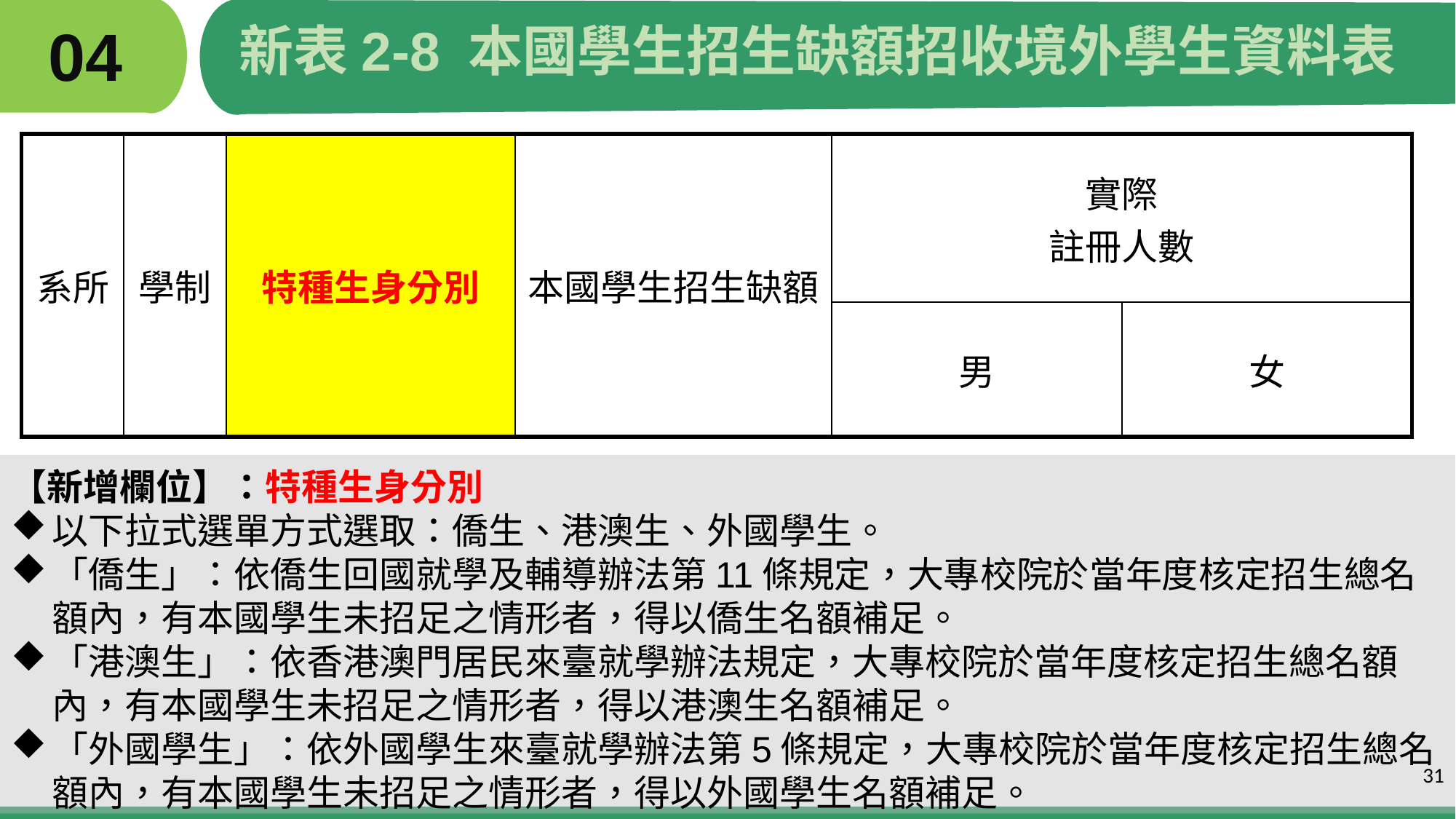

# 04
新表2-8 本國學生招生缺額招收境外學生資料表
| 系所 | 學制 | 特種生身分別 | 本國學生招生缺額 | 實際 註冊人數 |  |
| --- | --- | --- | --- | --- | --- |
|  |  |  |  | 男 | 女 |
【新增欄位】：特種生身分別
以下拉式選單方式選取：僑生、港澳生、外國學生。
「僑生」：依僑生回國就學及輔導辦法第11條規定，大專校院於當年度核定招生總名額內，有本國學生未招足之情形者，得以僑生名額補足。
「港澳生」：依香港澳門居民來臺就學辦法規定，大專校院於當年度核定招生總名額內，有本國學生未招足之情形者，得以港澳生名額補足。
「外國學生」：依外國學生來臺就學辦法第5條規定，大專校院於當年度核定招生總名額內，有本國學生未招足之情形者，得以外國學生名額補足。

31